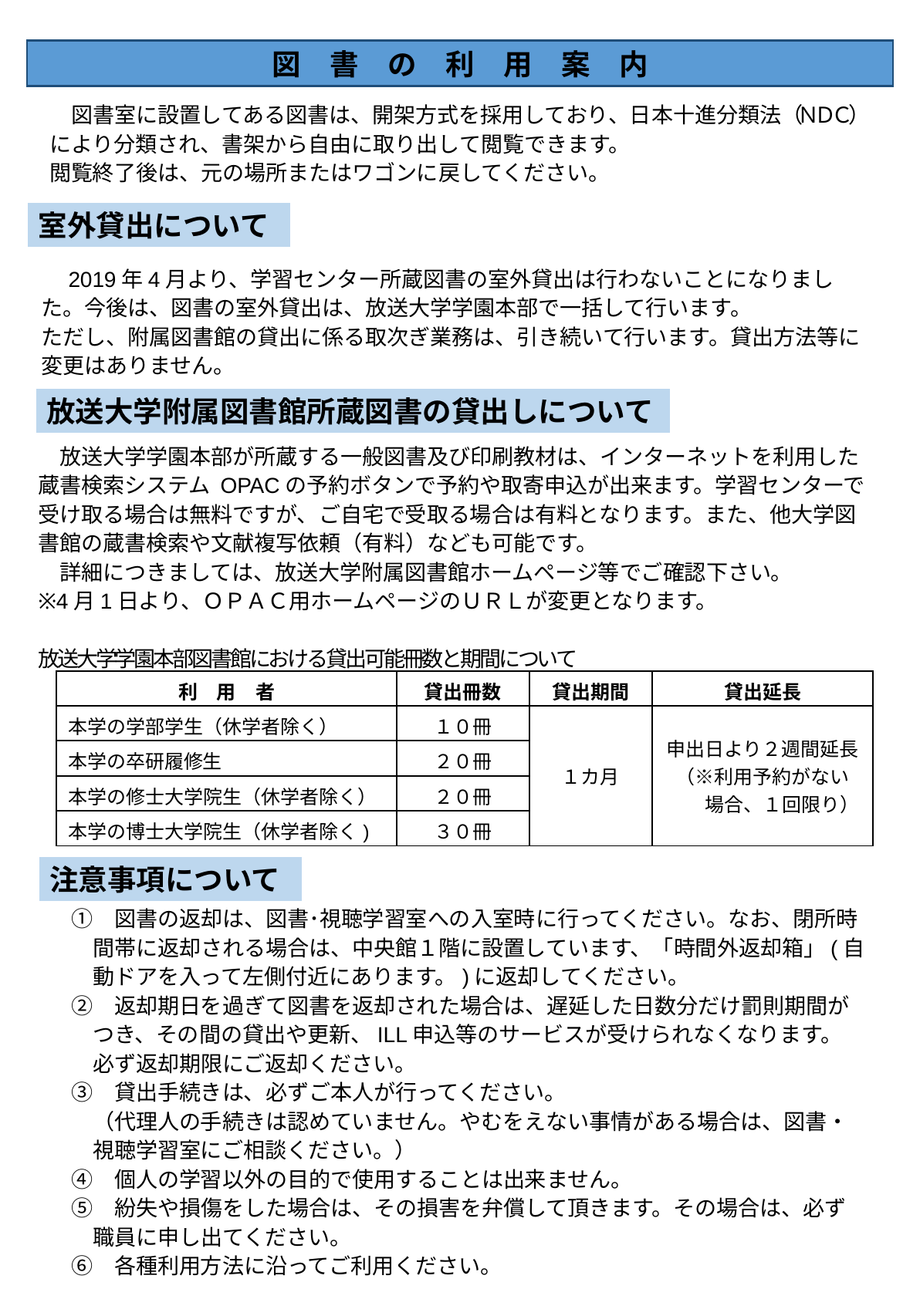

図　書　の　利　用　案　内
　図書室に設置してある図書は、開架方式を採用しており、日本十進分類法（ＮＤＣ）により分類され、書架から自由に取り出して閲覧できます。
閲覧終了後は、元の場所またはワゴンに戻してください。
室外貸出について
　2019年4月より、学習センター所蔵図書の室外貸出は行わないことになりました。今後は、図書の室外貸出は、放送大学学園本部で一括して行います。
ただし、附属図書館の貸出に係る取次ぎ業務は、引き続いて行います。貸出方法等に変更はありません。
放送大学附属図書館所蔵図書の貸出しについて
　放送大学学園本部が所蔵する一般図書及び印刷教材は、インターネットを利用した蔵書検索システム OPACの予約ボタンで予約や取寄申込が出来ます。学習センターで受け取る場合は無料ですが、ご自宅で受取る場合は有料となります。また、他大学図書館の蔵書検索や文献複写依頼（有料）なども可能です。
　詳細につきましては、放送大学附属図書館ホームページ等でご確認下さい。
※4月1日より、ＯＰＡＣ用ホームページのＵＲＬが変更となります。
　　　　　　　　　　　　　　　　　　　　　　　　　　　　　　　　　　　　　　　　　　　放送大学学園本部図書館における貸出可能冊数と期間について

| 利　用　者 | 貸出冊数 | 貸出期間 | 貸出延長 |
| --- | --- | --- | --- |
| 本学の学部学生（休学者除く） | １０冊 | １カ月 | 申出日より２週間延長 （※利用予約がない 　　場合、１回限り） |
| 本学の卒研履修生 | ２０冊 |  |  |
| 本学の修士大学院生（休学者除く） | ２０冊 |  |  |
| 本学の博士大学院生（休学者除く) | ３０冊 |  |  |
注意事項について
　①　図書の返却は、図書･視聴学習室への入室時に行ってください。なお、閉所時
　　間帯に返却される場合は、中央館１階に設置しています、「時間外返却箱」(自
　　動ドアを入って左側付近にあります。)に返却してください。
　②　返却期日を過ぎて図書を返却された場合は、遅延した日数分だけ罰則期間が
　　つき、その間の貸出や更新、ILL申込等のサービスが受けられなくなります。
　　必ず返却期限にご返却ください。
　③　貸出手続きは、必ずご本人が行ってください。
　　（代理人の手続きは認めていません。やむをえない事情がある場合は、図書・
　　視聴学習室にご相談ください。）
　④　個人の学習以外の目的で使用することは出来ません。
　⑤　紛失や損傷をした場合は、その損害を弁償して頂きます。その場合は、必ず
　　職員に申し出てください。
　⑥　各種利用方法に沿ってご利用ください。